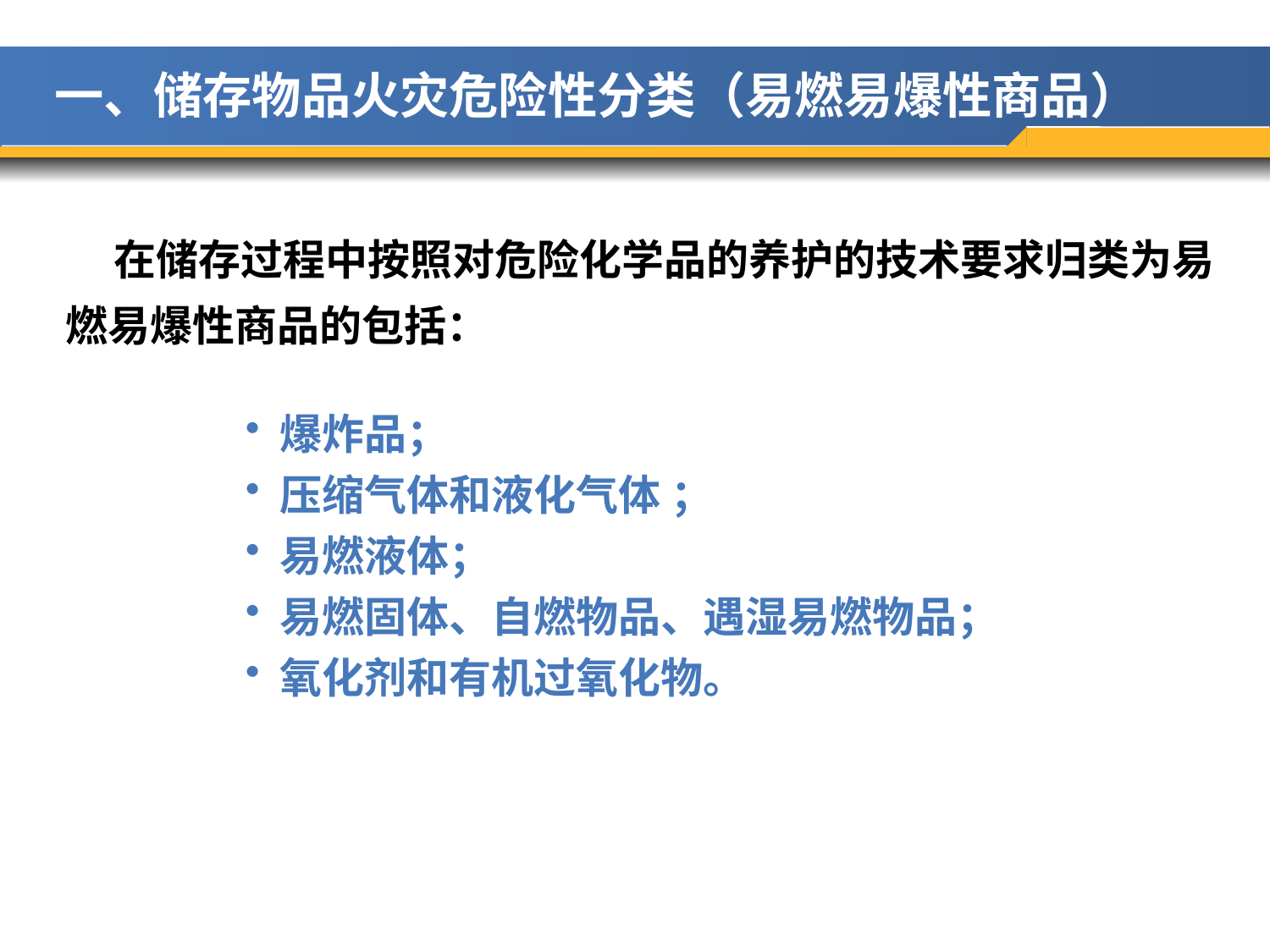

一、储存物品火灾危险性分类（易燃易爆性商品）

    在储存过程中按照对危险化学品的养护的技术要求归类为易燃易爆性商品的包括：
 爆炸品；
 压缩气体和液化气体 ；
 易燃液体；
 易燃固体、自燃物品、遇湿易燃物品；
 氧化剂和有机过氧化物。